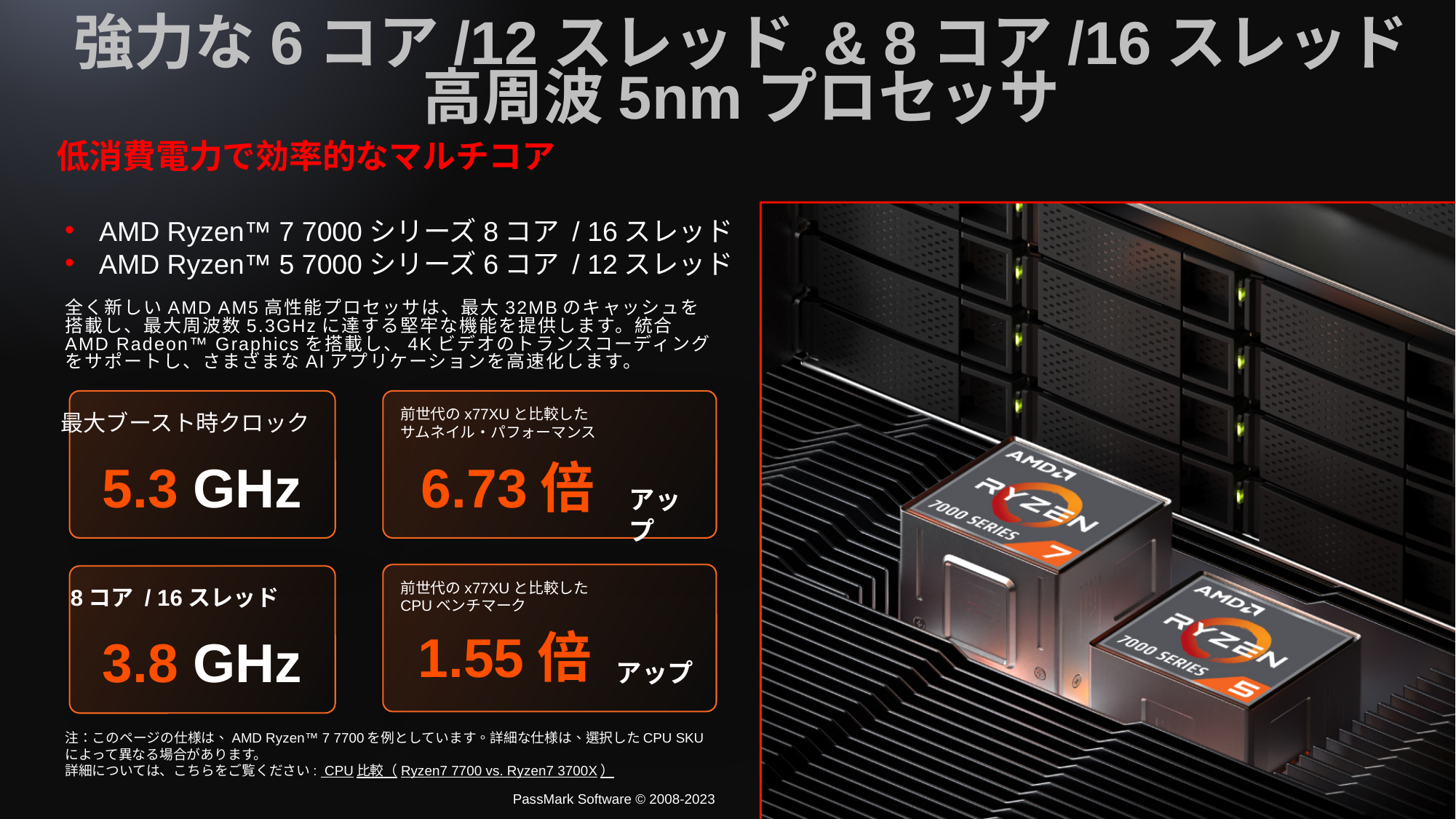

強力な6コア/12スレッド & 8コア/16スレッド
高周波5nmプロセッサ
低消費電力で効率的なマルチコア
AMD Ryzen™ 7 7000シリーズ8コア / 16スレッド
AMD Ryzen™ 5 7000シリーズ6コア / 12スレッド
全く新しいAMD AM5高性能プロセッサは、最大32MBのキャッシュを搭載し、最大周波数5.3GHzに達する堅牢な機能を提供します。統合AMD Radeon™ Graphicsを搭載し、4Kビデオのトランスコーディングをサポートし、さまざまなAIアプリケーションを高速化します。

前世代のx77XUと比較した
サムネイル・パフォーマンス
6.73倍
アップ

最大ブースト時クロック
5.3 GHz

前世代のx77XUと比較した
CPUベンチマーク
1.55倍
アップ

8コア / 16スレッド
3.8 GHz
注：このページの仕様は、AMD Ryzen™ 7 7700を例としています。詳細な仕様は、選択したCPU SKUによって異なる場合があります。
詳細については、こちらをご覧ください:  CPU比較（Ryzen7 7700 vs. Ryzen7 3700X）
PassMark Software © 2008-2023